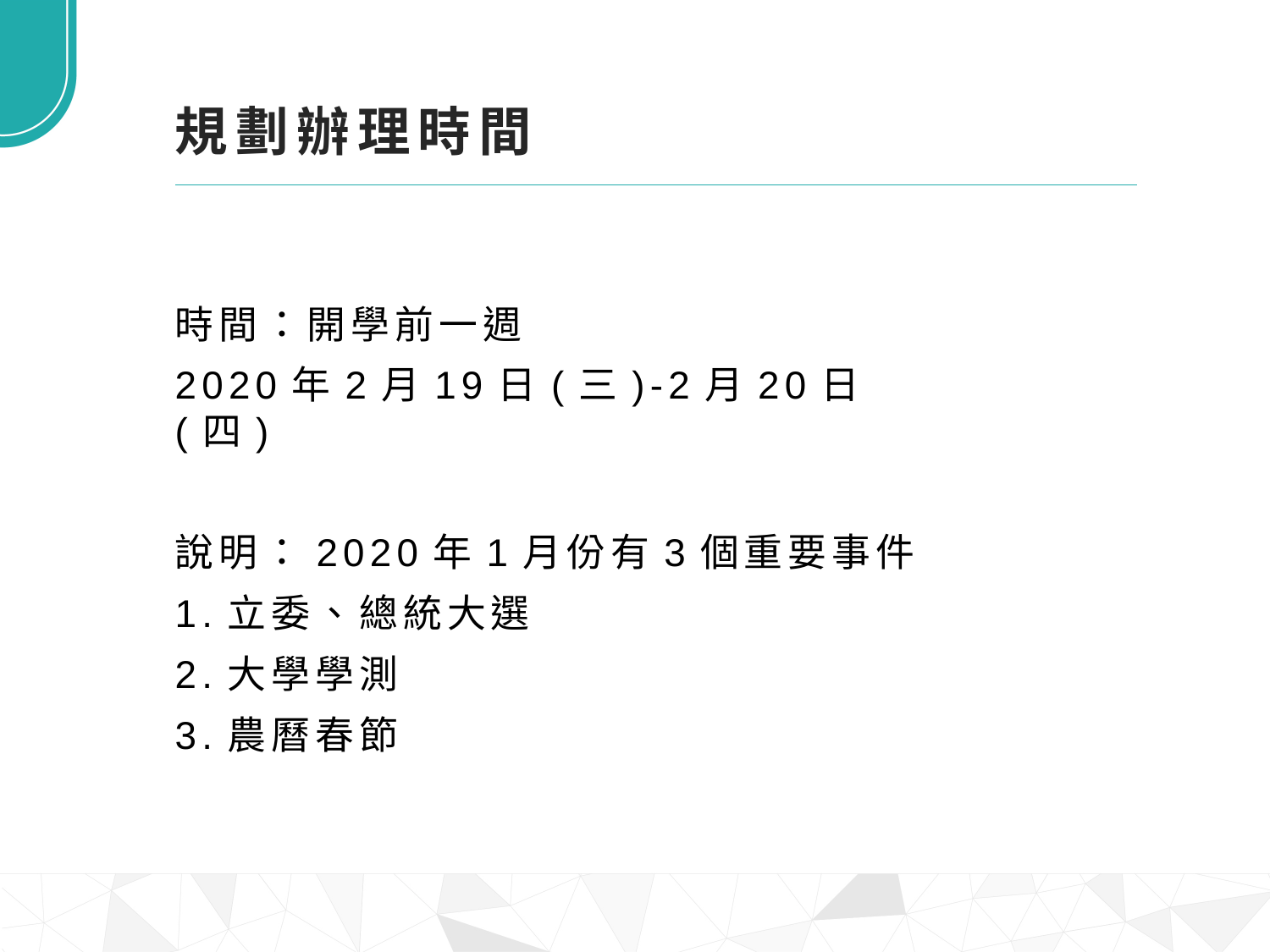

規劃辦理時間
時間：開學前一週
2020年2月19日(三)-2月20日(四)

說明：2020年1月份有3個重要事件
1.立委、總統大選
2.大學學測
3.農曆春節